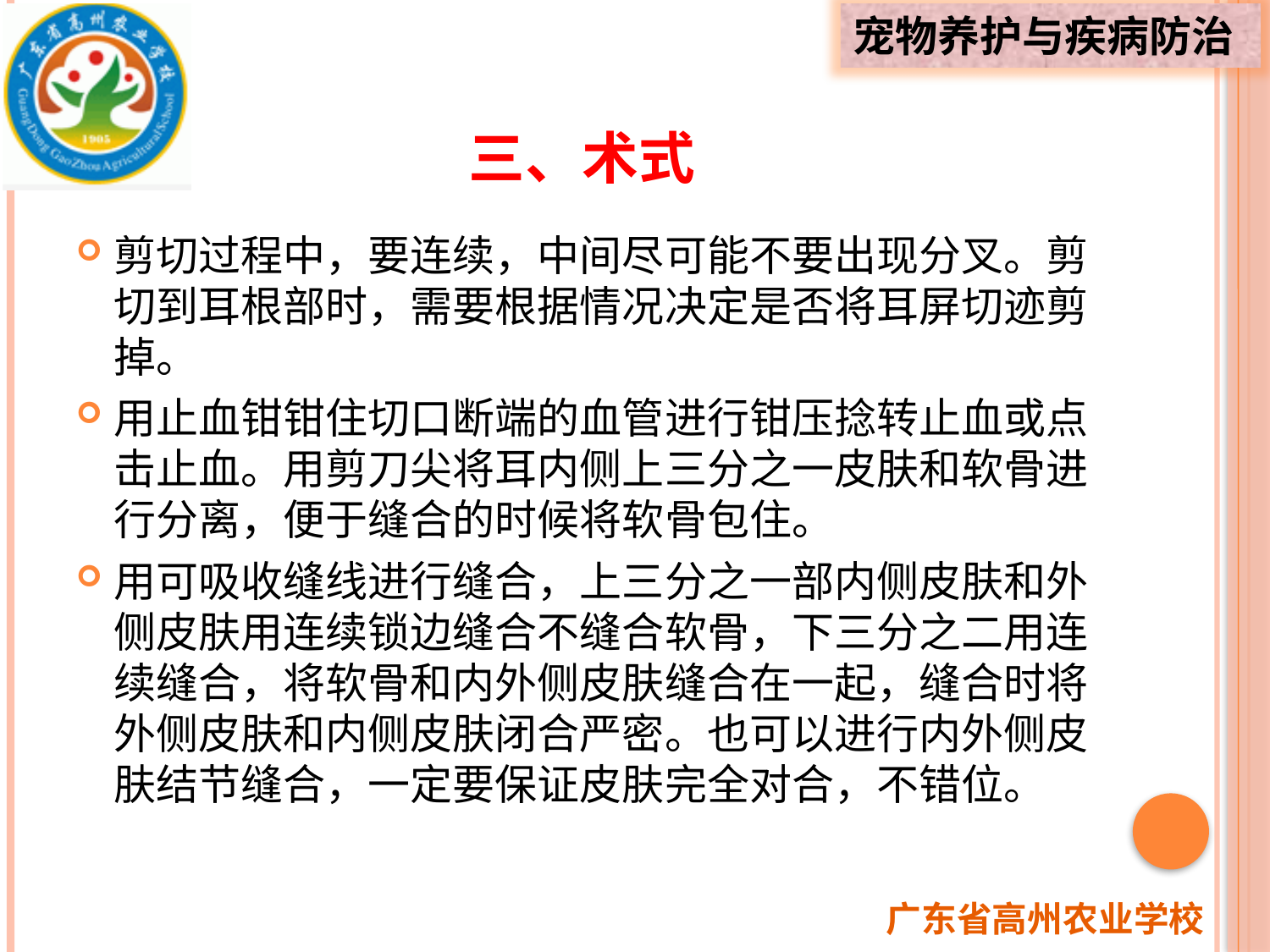

# 三、术式
剪切过程中，要连续，中间尽可能不要出现分叉。剪切到耳根部时，需要根据情况决定是否将耳屏切迹剪掉。
用止血钳钳住切口断端的血管进行钳压捻转止血或点击止血。用剪刀尖将耳内侧上三分之一皮肤和软骨进行分离，便于缝合的时候将软骨包住。
用可吸收缝线进行缝合，上三分之一部内侧皮肤和外侧皮肤用连续锁边缝合不缝合软骨，下三分之二用连续缝合，将软骨和内外侧皮肤缝合在一起，缝合时将外侧皮肤和内侧皮肤闭合严密。也可以进行内外侧皮肤结节缝合，一定要保证皮肤完全对合，不错位。